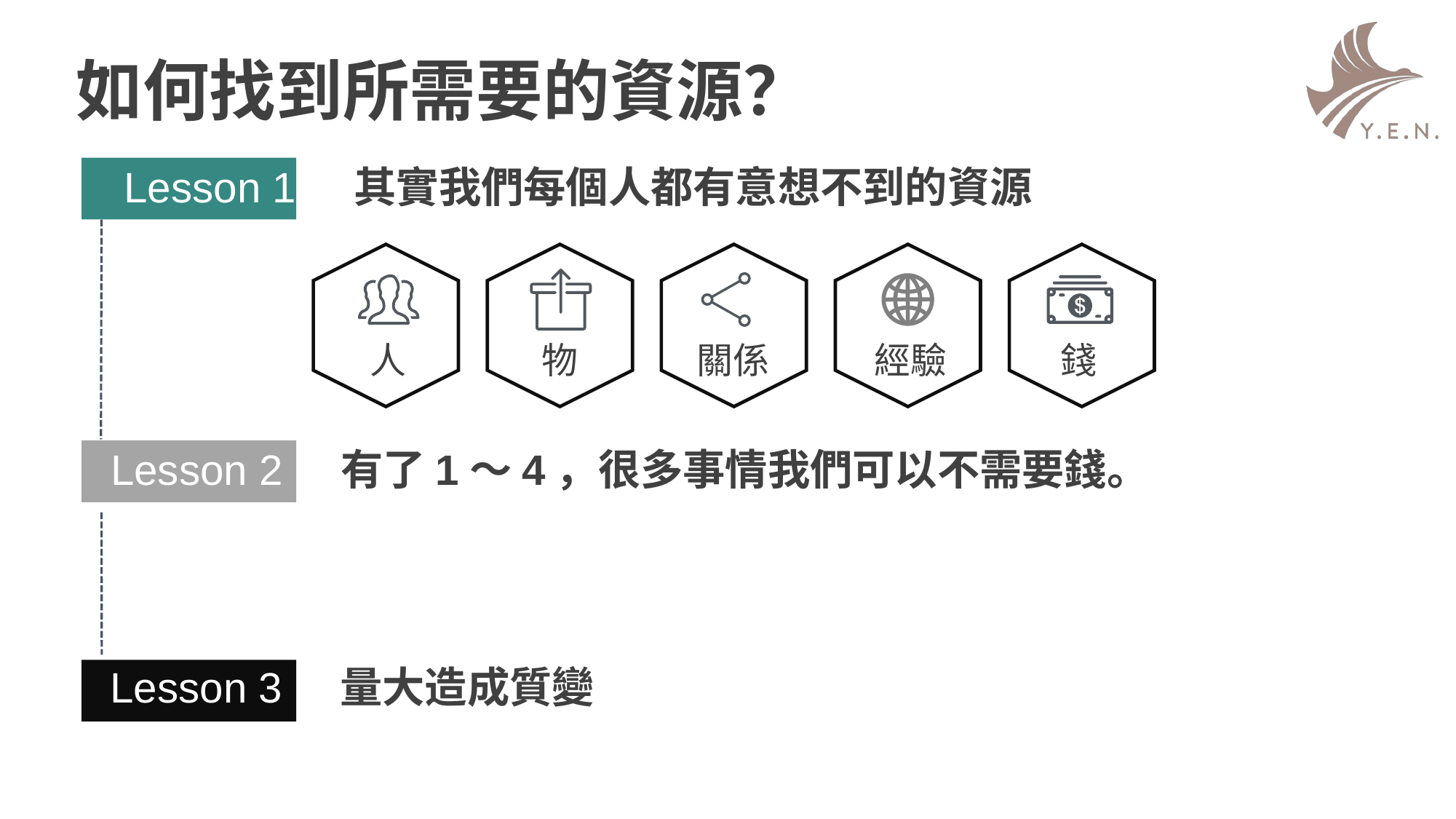

# 如何找到所需要的資源？
Lesson 1    其實我們每個人都有意想不到的資源

人
物
關係
經驗
錢
Lesson 2    有了1～4，很多事情我們可以不需要錢。

Lesson 3    量大造成質變